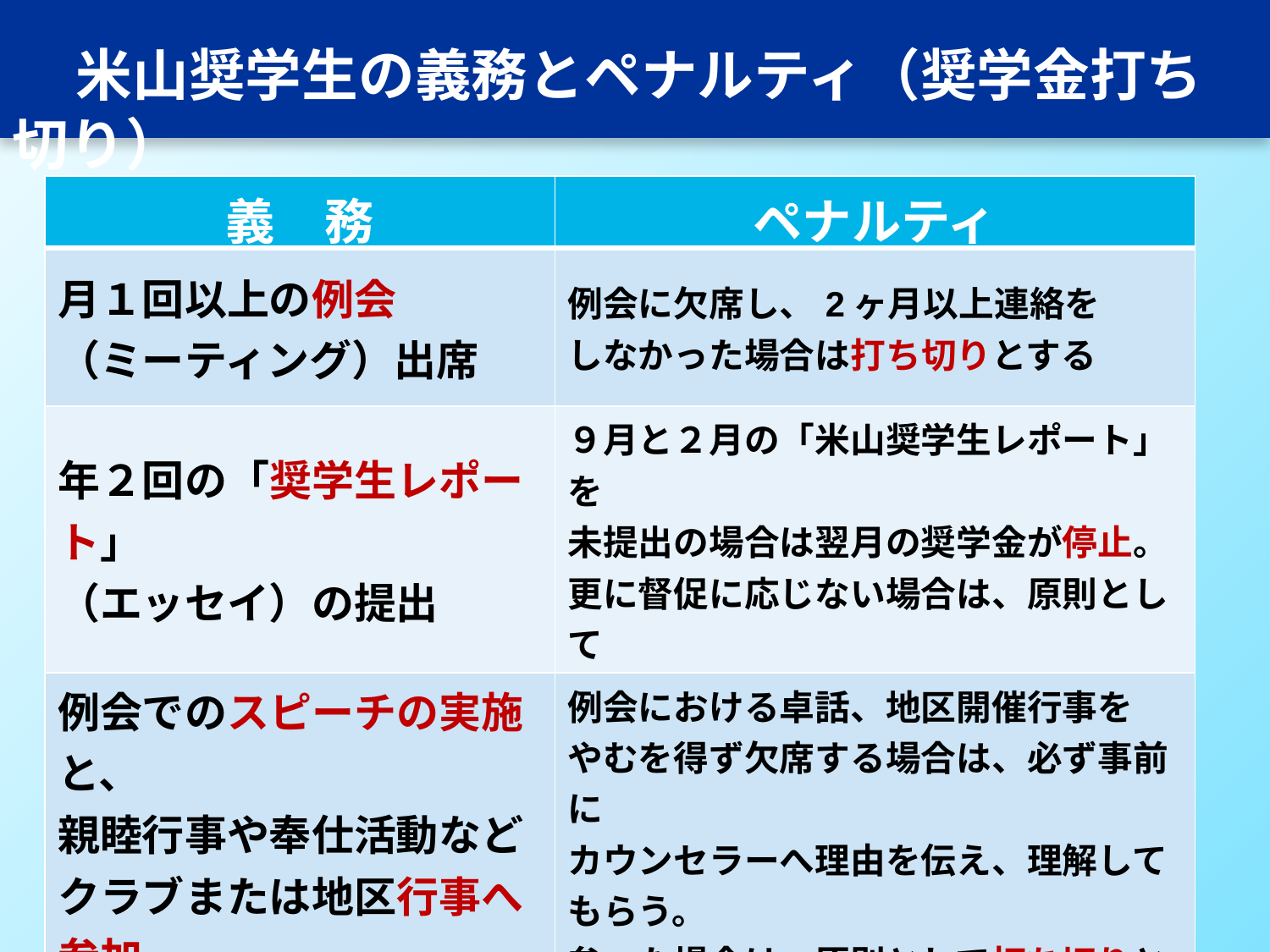

米山奨学生の義務とペナルティ（奨学金打ち切り）
| 義　務 | ペナルティ |
| --- | --- |
| 月１回以上の例会 （ミーティング）出席 | 例会に欠席し、2ヶ月以上連絡を しなかった場合は打ち切りとする |
| 年２回の「奨学生レポート」 （エッセイ）の提出 | ９月と２月の「米山奨学生レポート」を 未提出の場合は翌月の奨学金が停止。 更に督促に応じない場合は、原則として 奨学金を打ち切りとする |
| 例会でのスピーチの実施と、 親睦行事や奉仕活動など クラブまたは地区行事へ 参加 | 例会における卓話、地区開催行事を やむを得ず欠席する場合は、必ず事前に カウンセラーへ理由を伝え、理解してもらう。 怠った場合は、原則として打ち切りとする |
　　　　　　　　　　　　　　　　　　　　　　　　　　　　　　　　　　　　　　　　　　　　↓